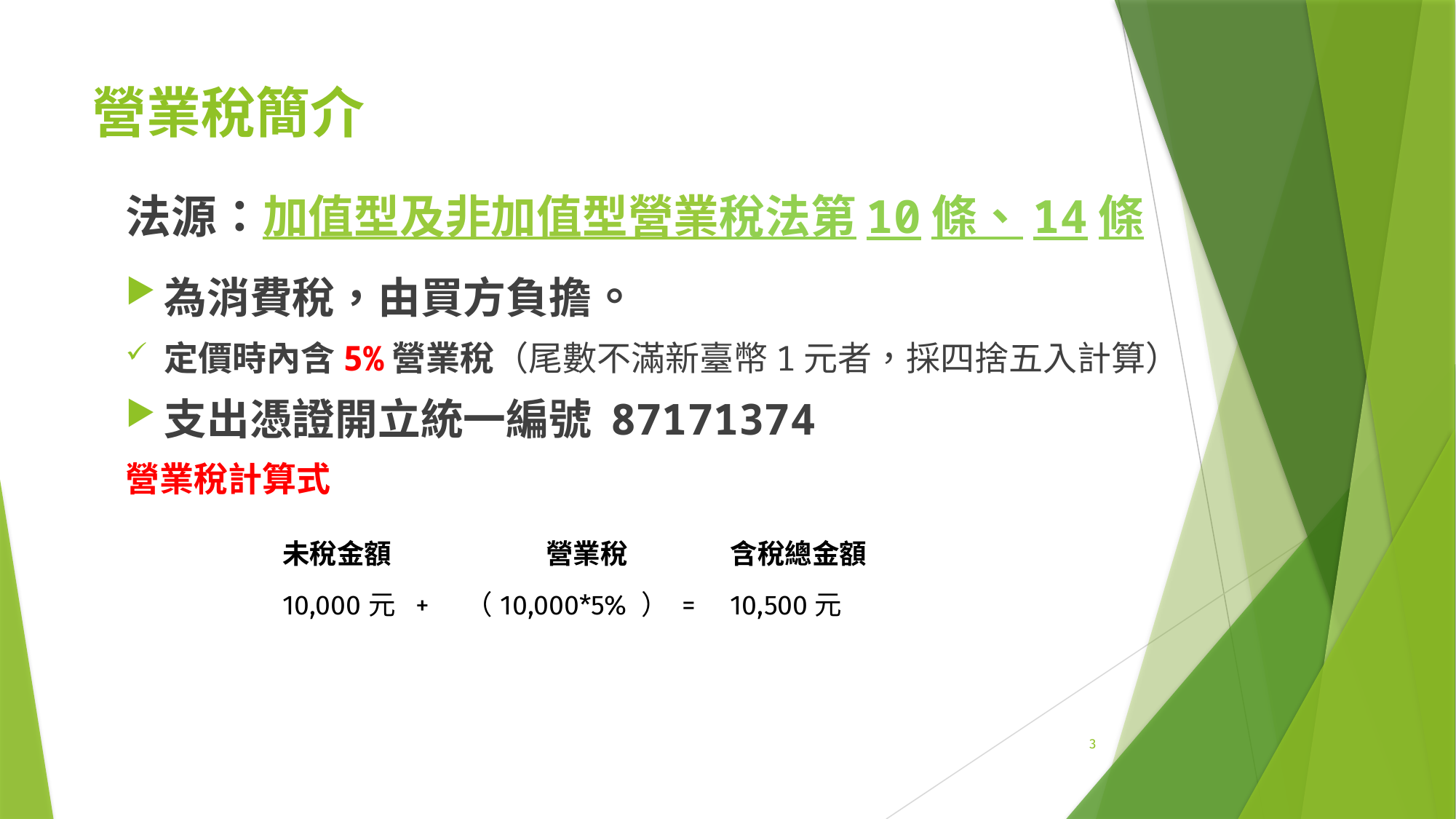

# 營業稅簡介
法源：加值型及非加值型營業稅法第10條、14條
為消費稅，由買方負擔。
定價時內含5%營業稅（尾數不滿新臺幣1元者，採四捨五入計算）
支出憑證開立統一編號 87171374
營業稅計算式

| 未稅金額 | 營業稅 | 含稅總金額 |
| --- | --- | --- |
| 10,000元 + | （10,000\*5% ） = | 10,500元 |
3